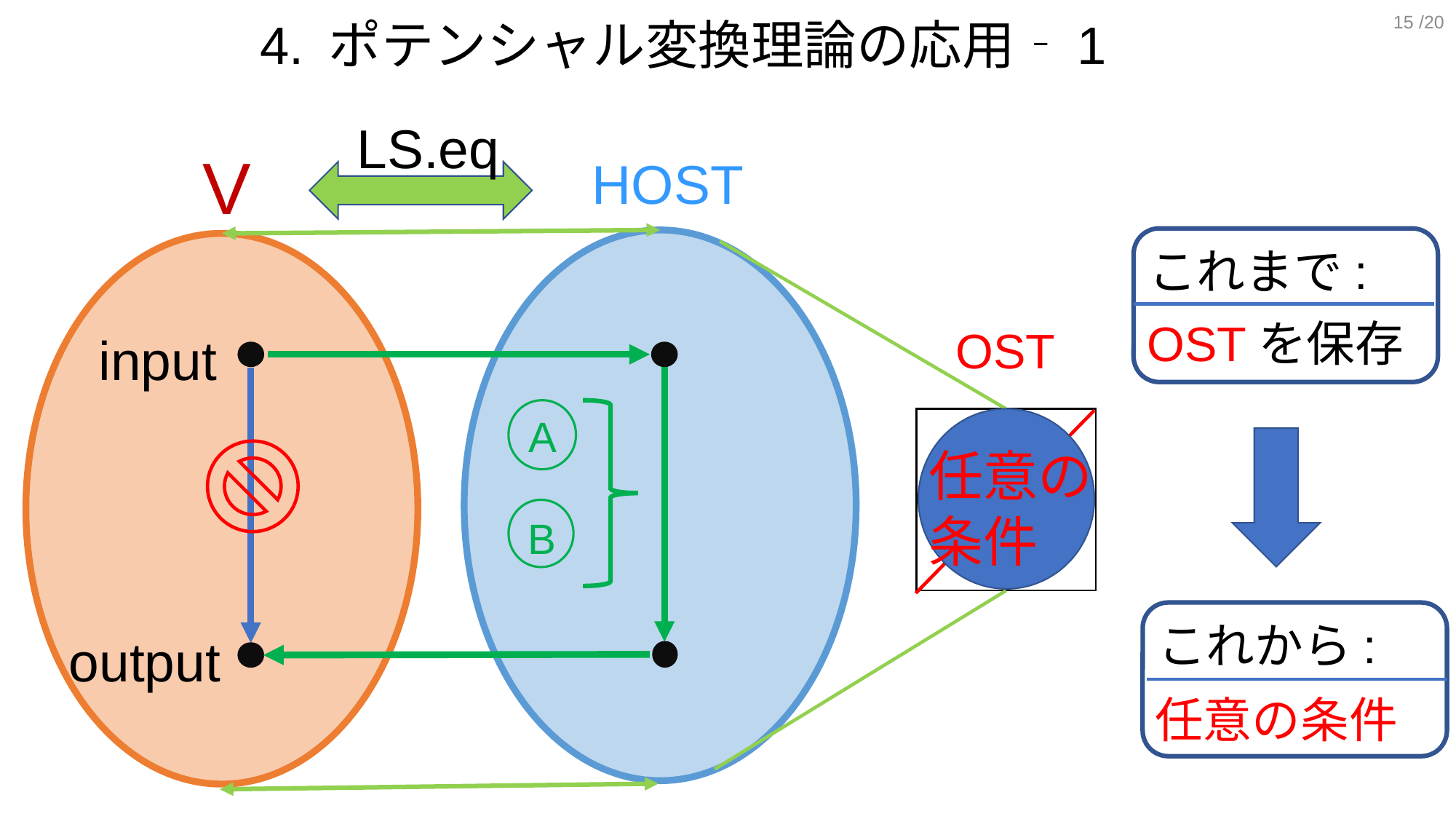

15 /20
4. ポテンシャル変換理論の応用‐1
LS.eq
V
HOST

これまで:
OSTを保存
OST
input

A

任意の
条件

B

これから:
output

任意の条件